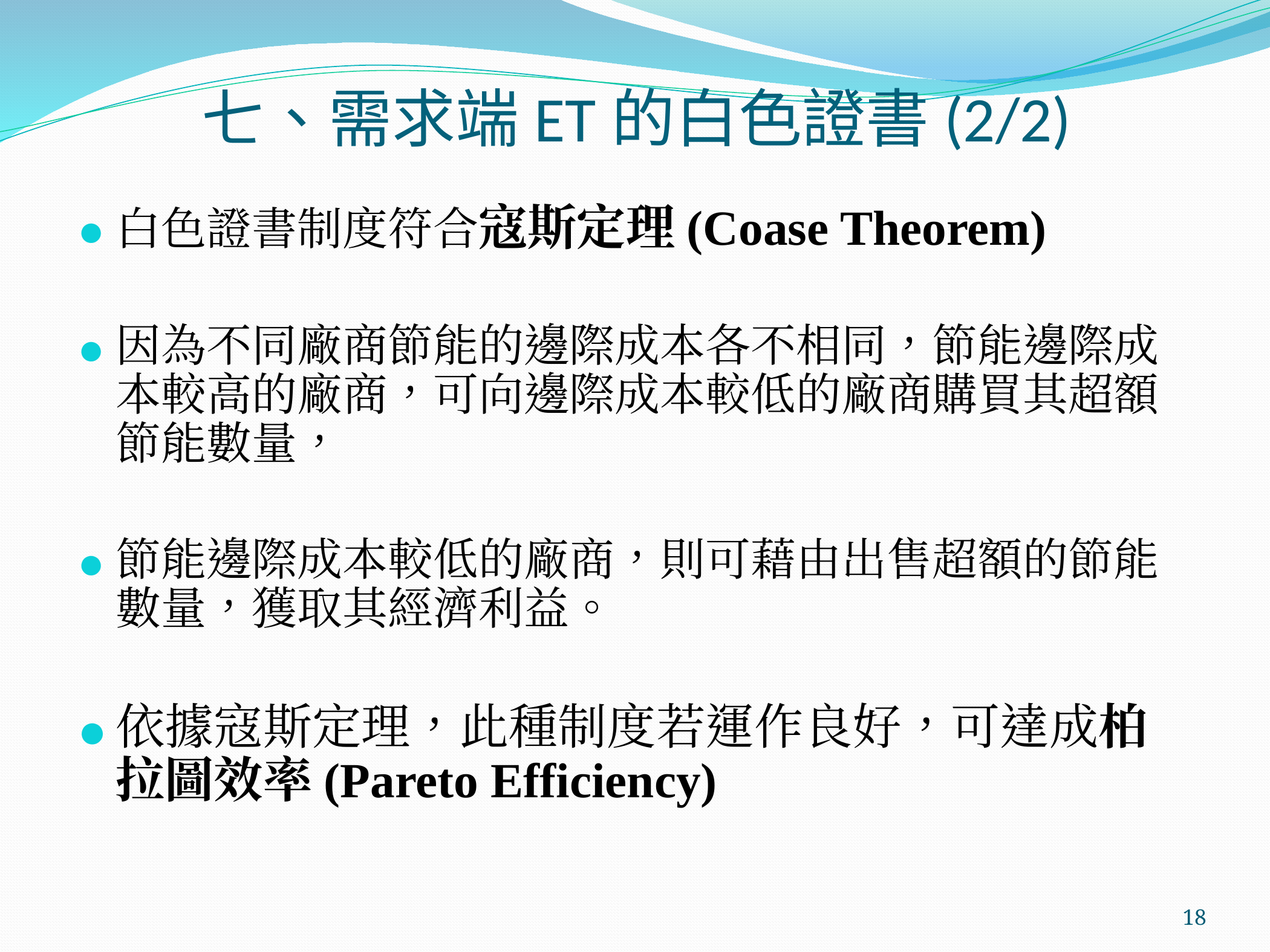

# 七、需求端ET的白色證書(2/2)
白色證書制度符合寇斯定理(Coase Theorem)

因為不同廠商節能的邊際成本各不相同，節能邊際成本較高的廠商，可向邊際成本較低的廠商購買其超額節能數量，

節能邊際成本較低的廠商，則可藉由出售超額的節能數量，獲取其經濟利益。

依據寇斯定理，此種制度若運作良好，可達成柏拉圖效率(Pareto Efficiency)

18